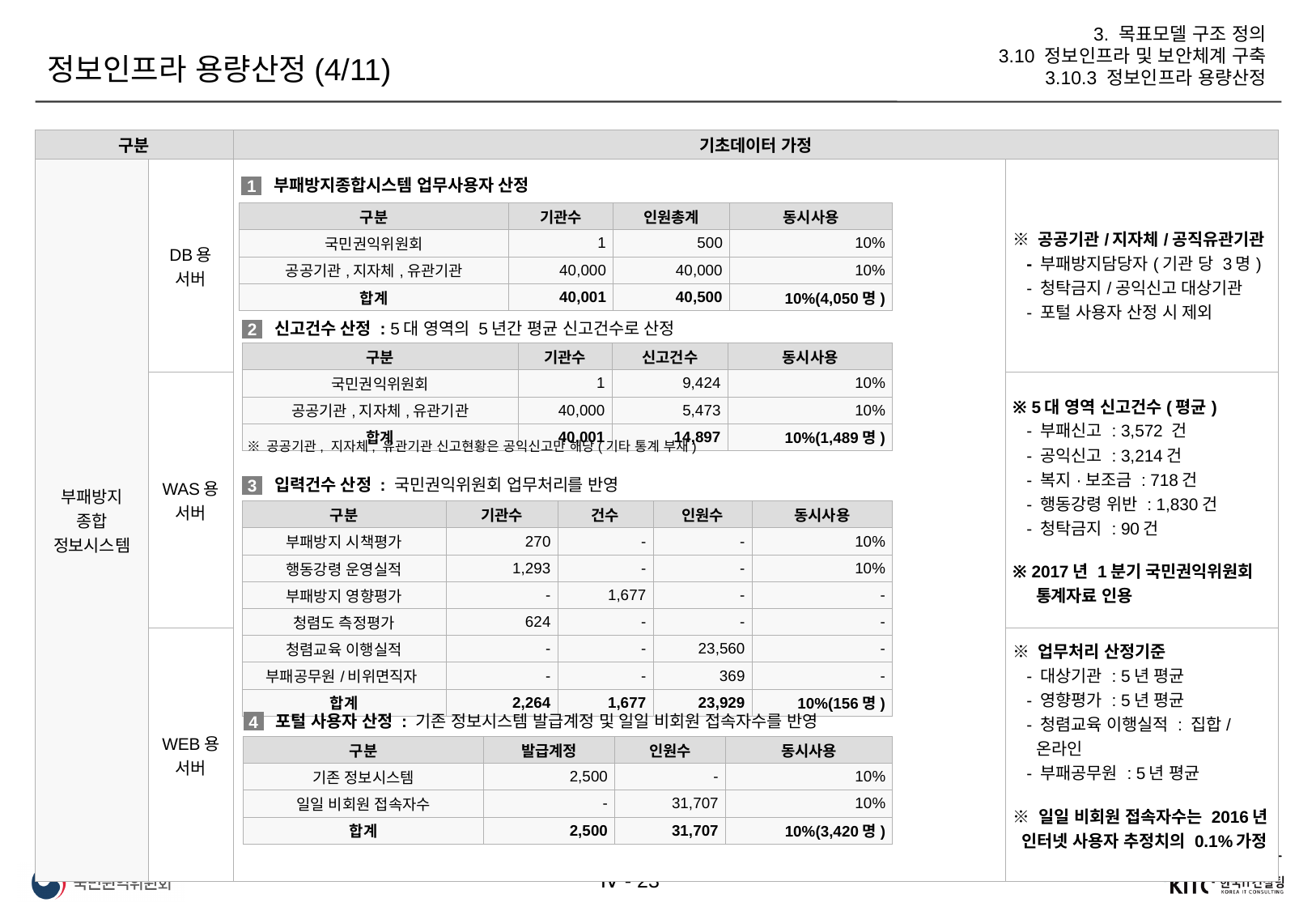

3. 목표모델 구조 정의
3.10 정보인프라 및 보안체계 구축
3.10.3 정보인프라 용량산정

정보인프라 용량산정(4/11)
| 구분 |  | 기초데이터 가정 |  |
| --- | --- | --- | --- |
| 부패방지 종합 정보시스템 | DB용 서버 |  | ※ 공공기관/지자체/공직유관기관 - 부패방지담당자(기관 당 3명) - 청탁금지/공익신고 대상기관 - 포털 사용자 산정 시 제외 |
|  | WAS용 서버 |  | ※ 5대 영역 신고건수(평균) - 부패신고 : 3,572 건 - 공익신고 : 3,214건 - 복지·보조금 : 718건 - 행동강령 위반 : 1,830건 - 청탁금지 : 90건 ※ 2017년 1분기 국민권익위원회 통계자료 인용 |
|  | WEB용 서버 |  | ※ 업무처리 산정기준 - 대상기관 : 5년 평균 - 영향평가 : 5년 평균 - 청렴교육 이행실적 : 집합/온라인 - 부패공무원 : 5년 평균 ※ 일일 비회원 접속자수는 2016년 인터넷 사용자 추정치의 0.1%가정 |
부패방지종합시스템 업무사용자 산정
1
| 구분 | 기관수 | 인원총계 | 동시사용 |
| --- | --- | --- | --- |
| 국민권익위원회 | 1 | 500 | 10% |
| 공공기관,지자체,유관기관 | 40,000 | 40,000 | 10% |
| 합계 | 40,001 | 40,500 | 10%(4,050명) |
신고건수 산정 : 5대 영역의 5년간 평균 신고건수로 산정
2
| 구분 | 기관수 | 신고건수 | 동시사용 |
| --- | --- | --- | --- |
| 국민권익위원회 | 1 | 9,424 | 10% |
| 공공기관,지자체,유관기관 | 40,000 | 5,473 | 10% |
| 합계 | 40,001 | 14,897 | 10%(1,489명) |
※ 공공기관, 지자체, 유관기관 신고현황은 공익신고만 해당(기타 통계 부재)
입력건수 산정 : 국민권익위원회 업무처리를 반영
3
| 구분 | 기관수 | 건수 | 인원수 | 동시사용 |
| --- | --- | --- | --- | --- |
| 부패방지 시책평가 | 270 | - | - | 10% |
| 행동강령 운영실적 | 1,293 | - | - | 10% |
| 부패방지 영향평가 | - | 1,677 | - | - |
| 청렴도 측정평가 | 624 | - | - | - |
| 청렴교육 이행실적 | - | - | 23,560 | - |
| 부패공무원/비위면직자 | - | - | 369 | - |
| 합계 | 2,264 | 1,677 | 23,929 | 10%(156명) |
포털 사용자 산정 : 기존 정보시스템 발급계정 및 일일 비회원 접속자수를 반영
4
| 구분 | 발급계정 | 인원수 | 동시사용 |
| --- | --- | --- | --- |
| 기존 정보시스템 | 2,500 | - | 10% |
| 일일 비회원 접속자수 | - | 31,707 | 10% |
| 합계 | 2,500 | 31,707 | 10%(3,420명) |